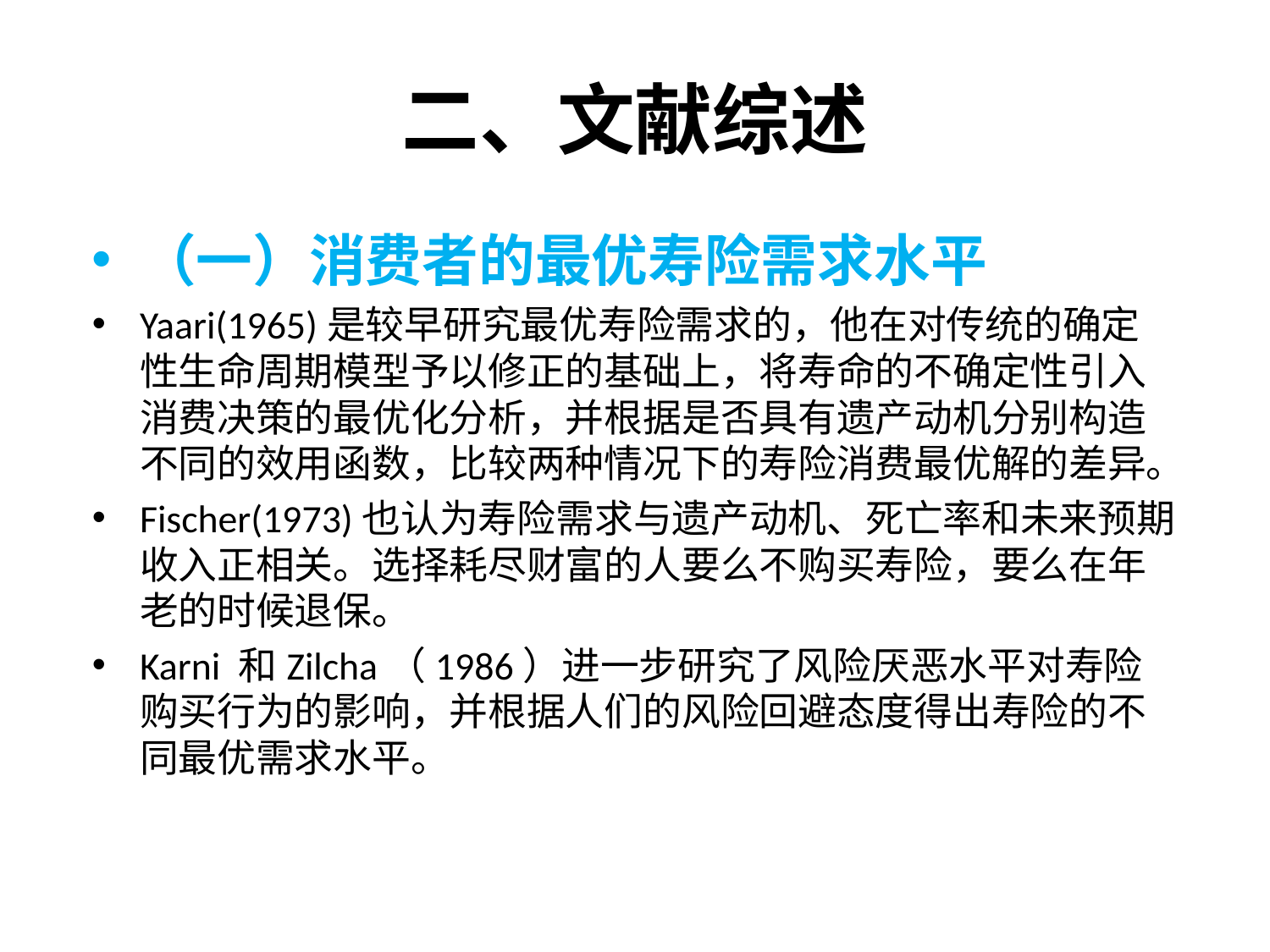

# 二、文献综述
（一）消费者的最优寿险需求水平
Yaari(1965)是较早研究最优寿险需求的，他在对传统的确定性生命周期模型予以修正的基础上，将寿命的不确定性引入消费决策的最优化分析，并根据是否具有遗产动机分别构造不同的效用函数，比较两种情况下的寿险消费最优解的差异。
Fischer(1973)也认为寿险需求与遗产动机、死亡率和未来预期收入正相关。选择耗尽财富的人要么不购买寿险，要么在年老的时候退保。
Karni 和Zilcha（1986）进一步研究了风险厌恶水平对寿险购买行为的影响，并根据人们的风险回避态度得出寿险的不同最优需求水平。